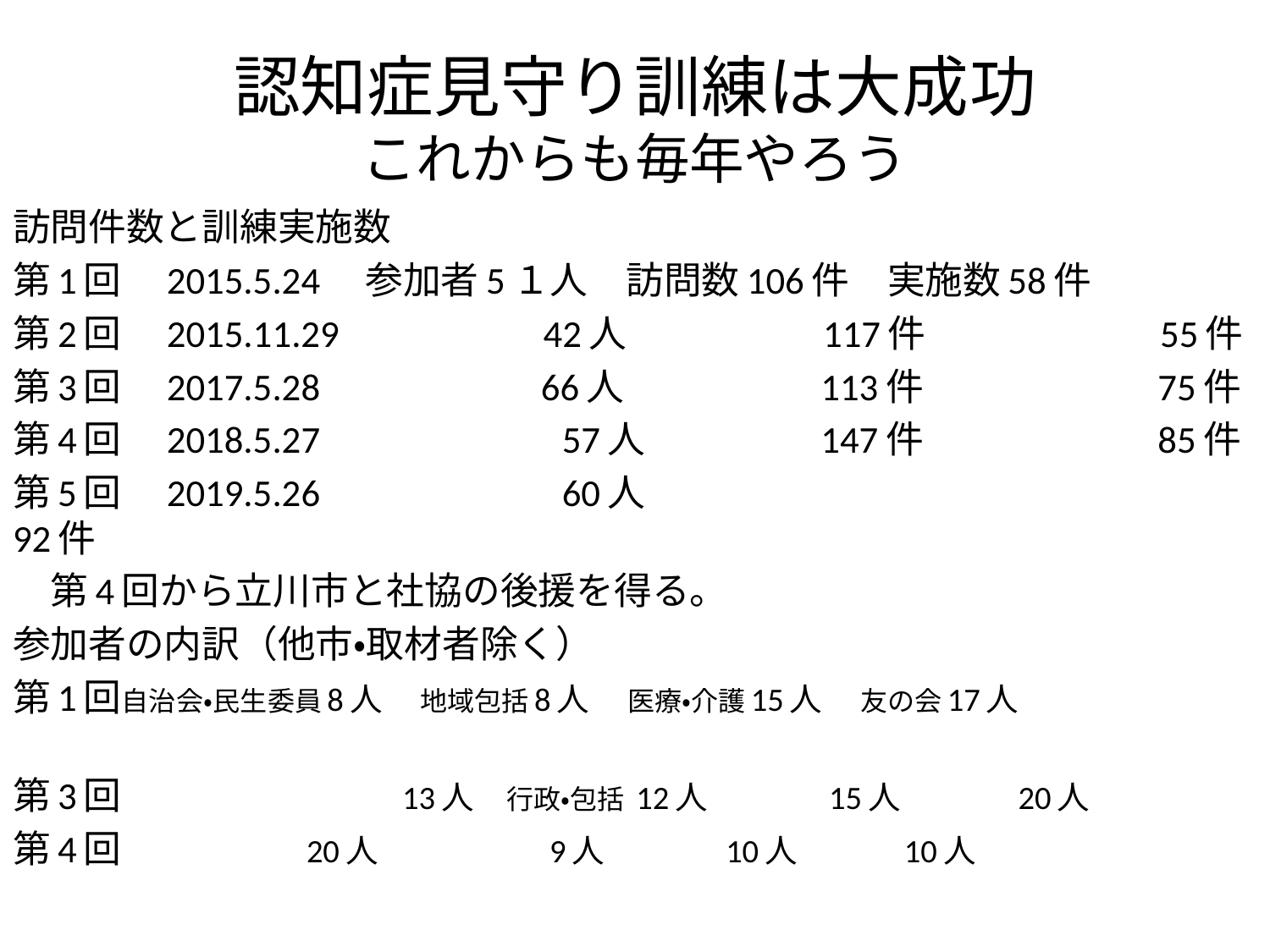

# 認知症見守り訓練は大成功 これからも毎年やろう
訪問件数と訓練実施数
第1回　2015.5.24　参加者5１人　訪問数106件　実施数58件
第2回　2015.11.29　　　　　42人　　　　　117件　　　　　　55件
第3回　2017.5.28　　　　　  66人　　　　　113件　　　　　　75件
第4回　2018.5.27　　　　　　57人　　　　  147件　　　　　　85件
第5回　2019.5.26　　　　　　60人　　　　　　　　　　　　　　　92件
　第4回から立川市と社協の後援を得る。
参加者の内訳（他市・取材者除く）
第1回自治会・民生委員8人　地域包括8人　医療・介護15人　友の会17人
第3回　　　　　　　 13人　行政・包括 12人                15人           　20人
第4回                     20人                       9人                10人              10人